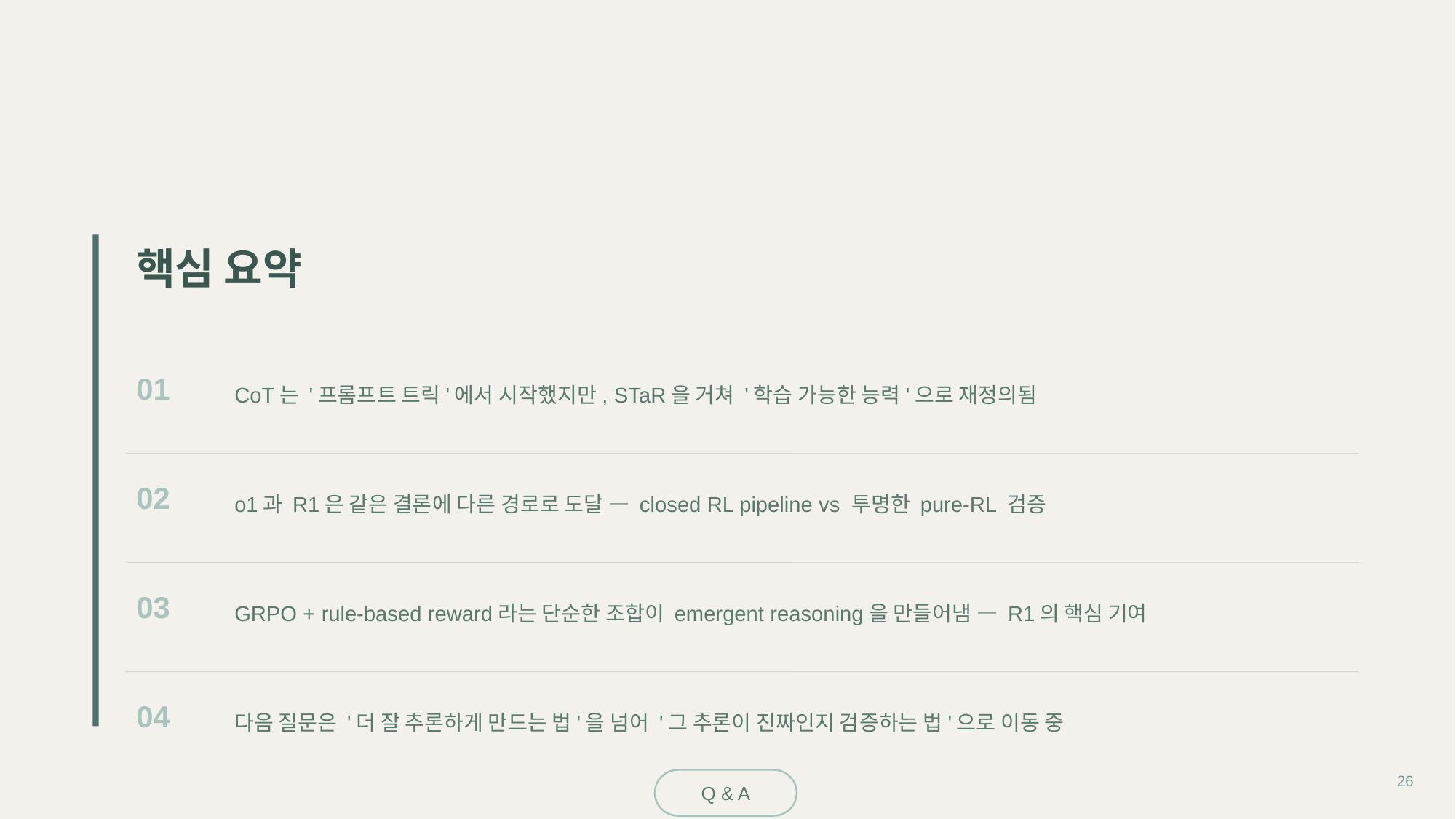

핵심 요약

01
CoT는 '프롬프트 트릭'에서 시작했지만, STaR을 거쳐 '학습 가능한 능력'으로 재정의됨

02
o1과 R1은 같은 결론에 다른 경로로 도달 — closed RL pipeline vs 투명한 pure-RL 검증

03
GRPO + rule-based reward라는 단순한 조합이 emergent reasoning을 만들어냄 — R1의 핵심 기여

04
다음 질문은 '더 잘 추론하게 만드는 법'을 넘어 '그 추론이 진짜인지 검증하는 법'으로 이동 중
26

Q & A